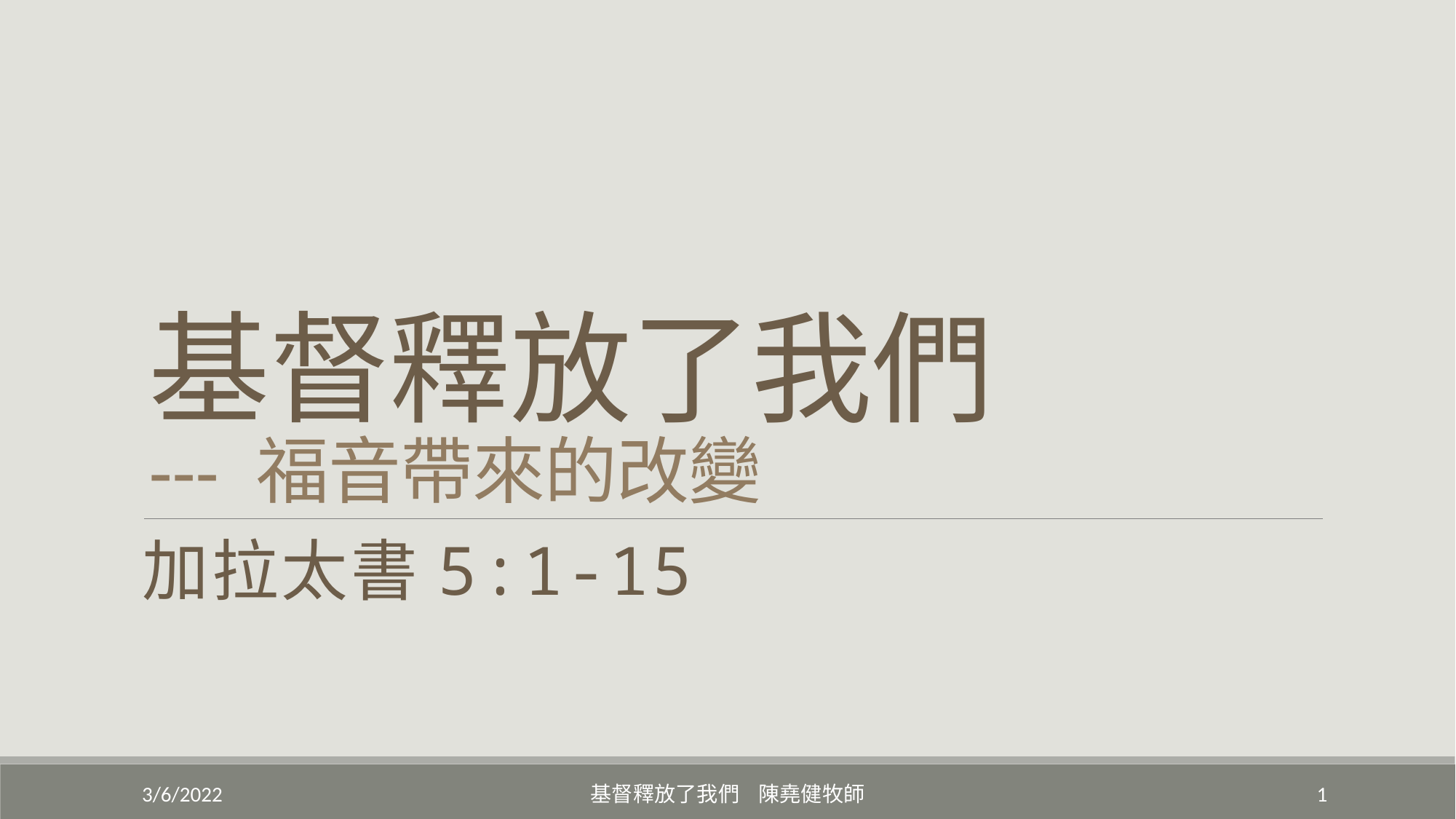

# 基督釋放了我們 --- 福音帶來的改變
加拉太書5:1-15
3/6/2022
基督釋放了我們    陳堯健牧師
1